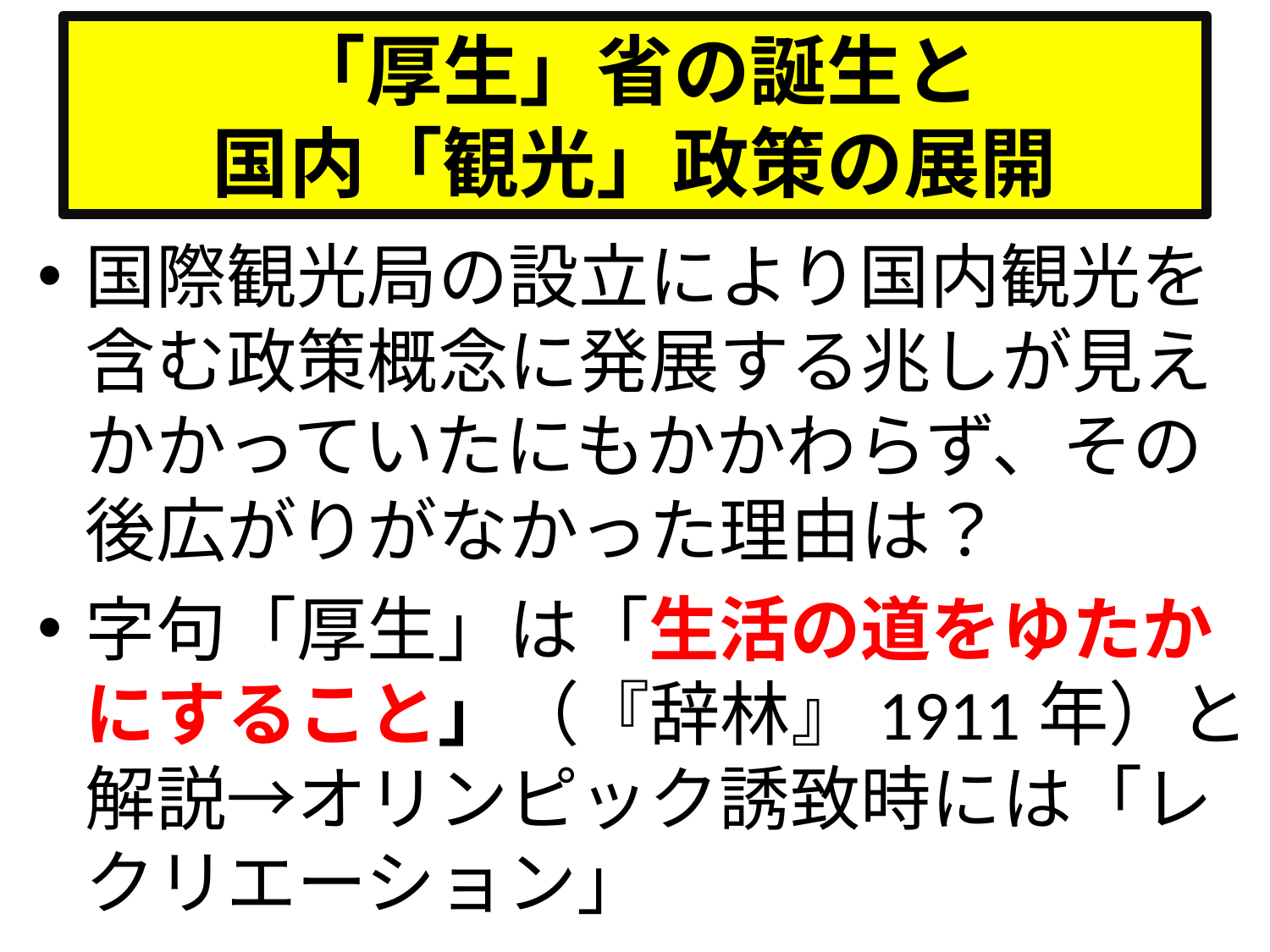

# 「厚生」省の誕生と 国内「観光」政策の展開
国際観光局の設立により国内観光を含む政策概念に発展する兆しが見えかかっていたにもかかわらず、その後広がりがなかった理由は？
字句「厚生」は「生活の道をゆたかにすること」（『辞林』1911年）と解説→オリンピック誘致時には「レクリエーション」